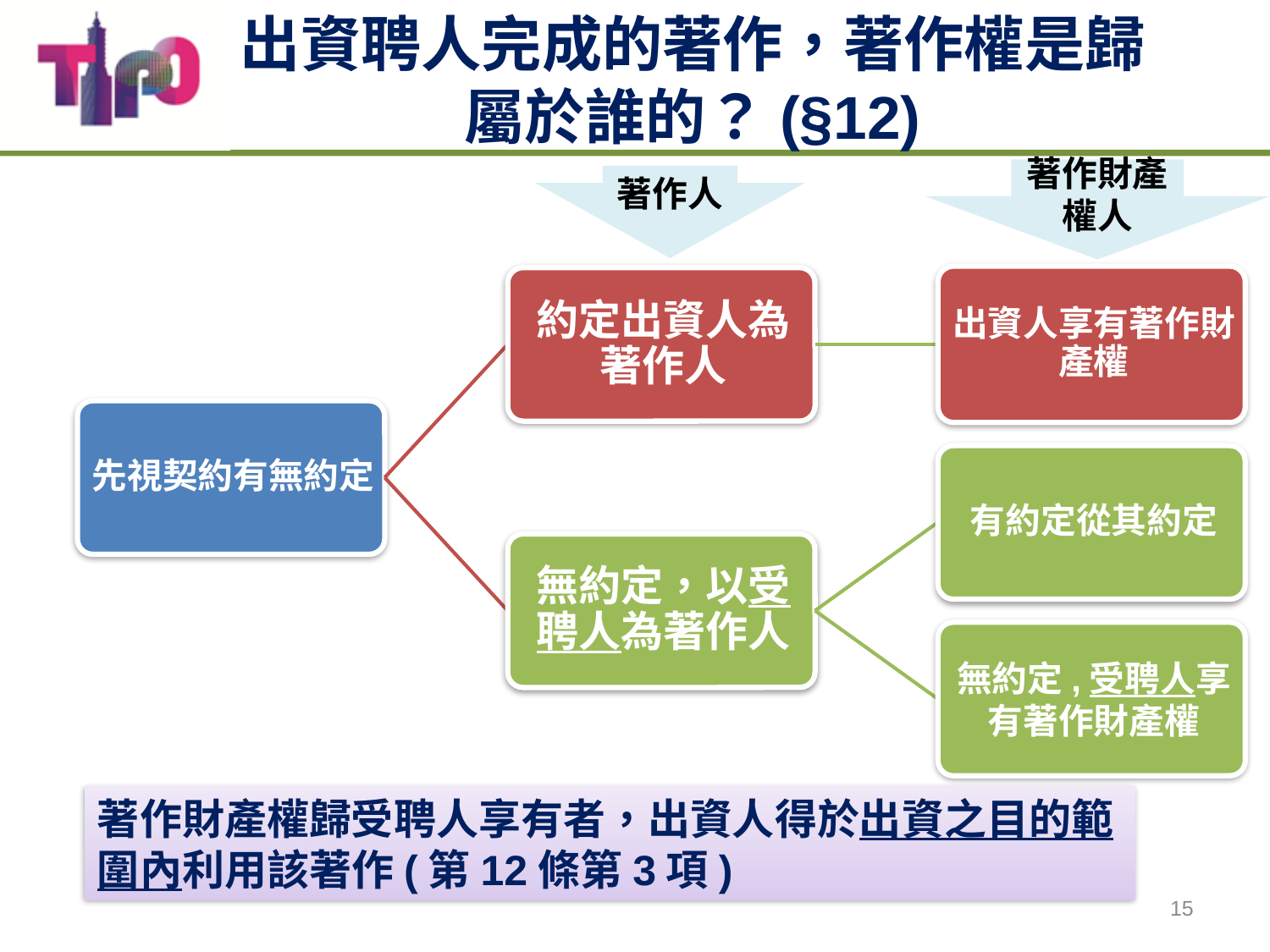

# 出資聘人完成的著作，著作權是歸屬於誰的？(§12)
著作財產權人
著作人
先視契約有無約定

約定出資人為著作人

出資人享有著作財產權

無約定，以受聘人為著作人

有約定從其約定

無約定,受聘人享有著作財產權
著作財產權歸受聘人享有者，出資人得於出資之目的範圍內利用該著作(第12條第3項)
15